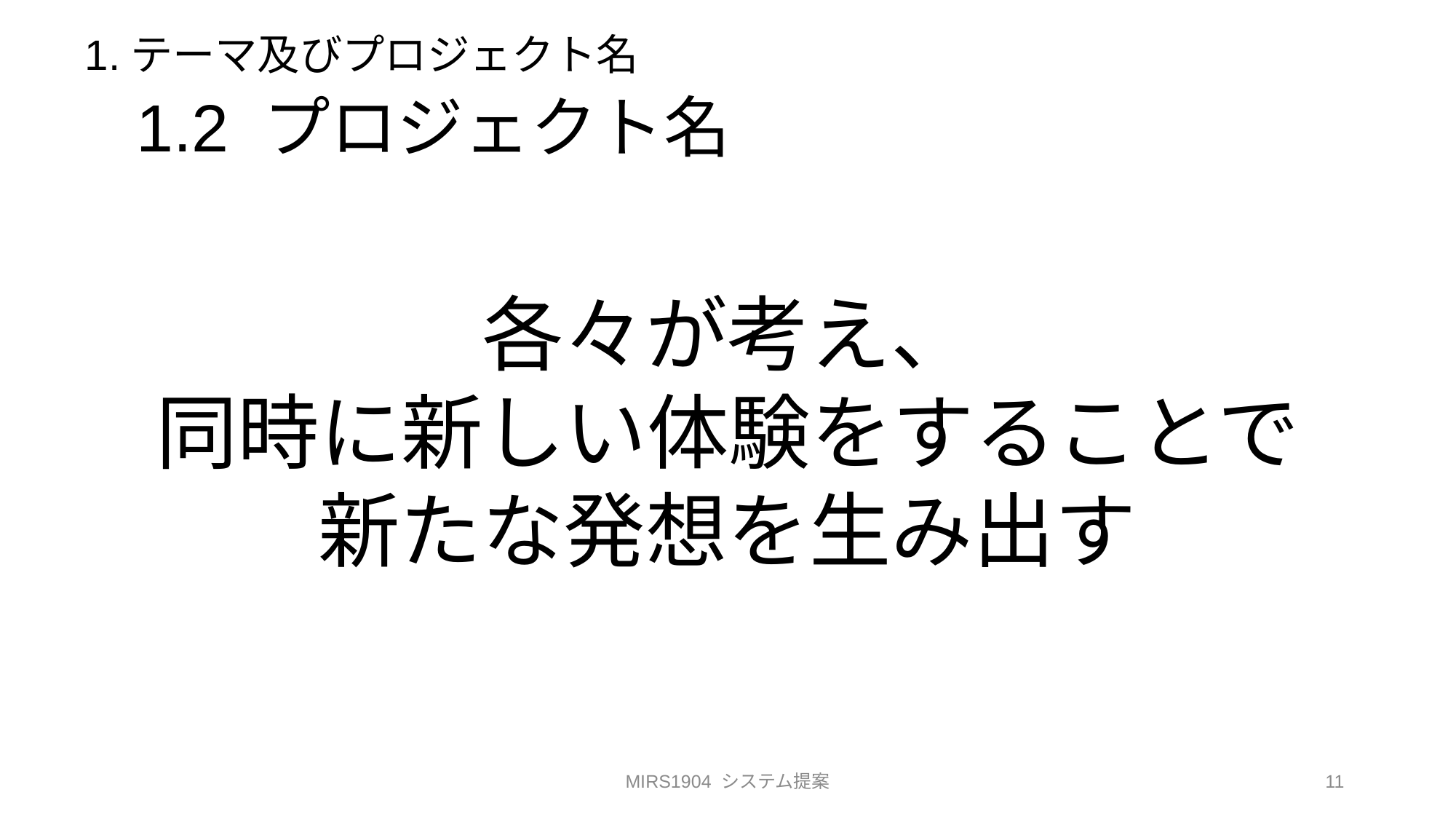

# 1.テーマ及びプロジェクト名
1.2 プロジェクト名
各々が考え、
同時に新しい体験をすることで
新たな発想を生み出す
MIRS1904 システム提案
11